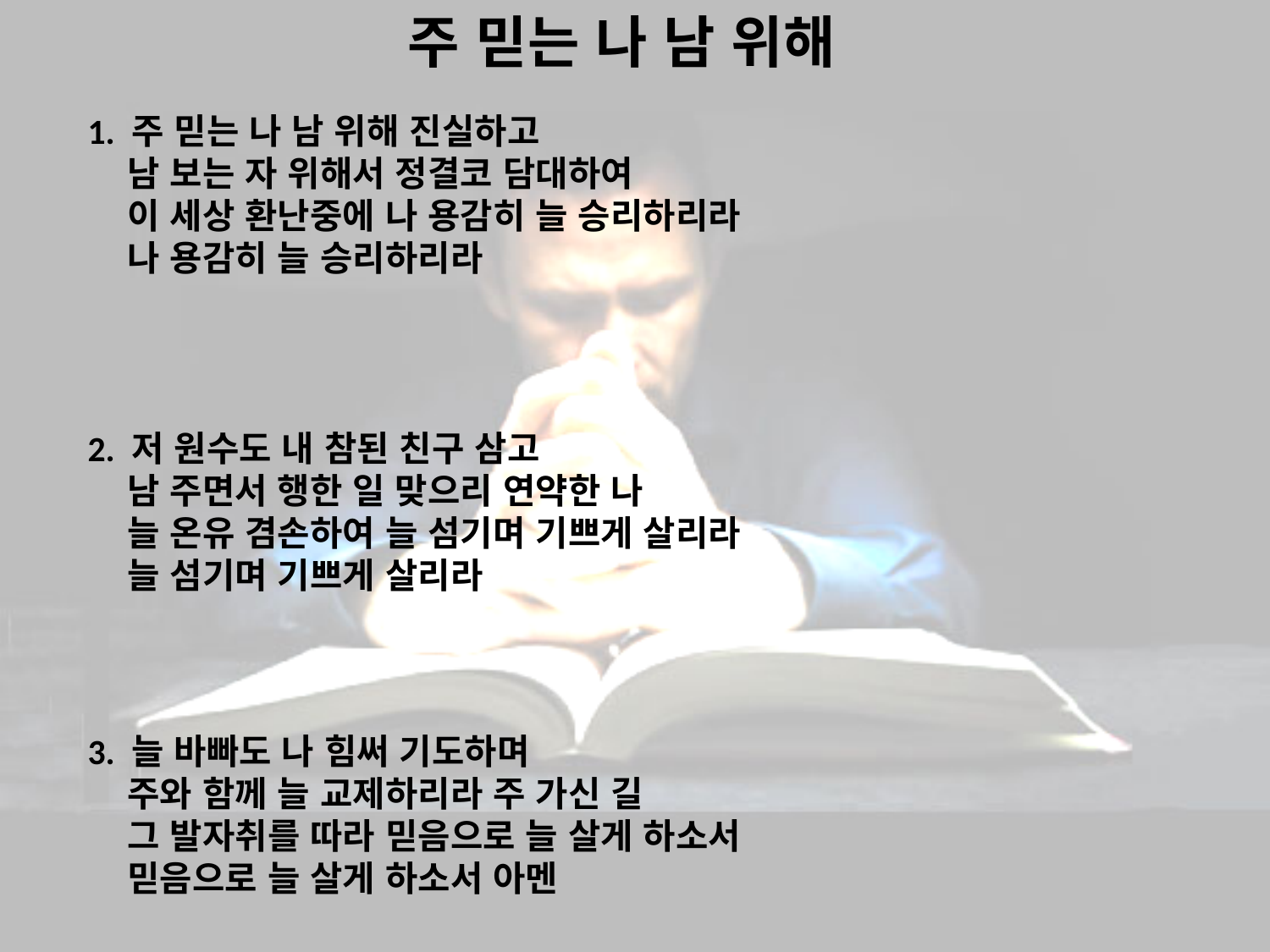

# 주 믿는 나 남 위해
1. 주 믿는 나 남 위해 진실하고
    남 보는 자 위해서 정결코 담대하여
    이 세상 환난중에 나 용감히 늘 승리하리라
    나 용감히 늘 승리하리라

2. 저 원수도 내 참된 친구 삼고
    남 주면서 행한 일 맞으리 연약한 나
    늘 온유 겸손하여 늘 섬기며 기쁘게 살리라
    늘 섬기며 기쁘게 살리라
3. 늘 바빠도 나 힘써 기도하며
    주와 함께 늘 교제하리라 주 가신 길
    그 발자취를 따라 믿음으로 늘 살게 하소서
    믿음으로 늘 살게 하소서 아멘